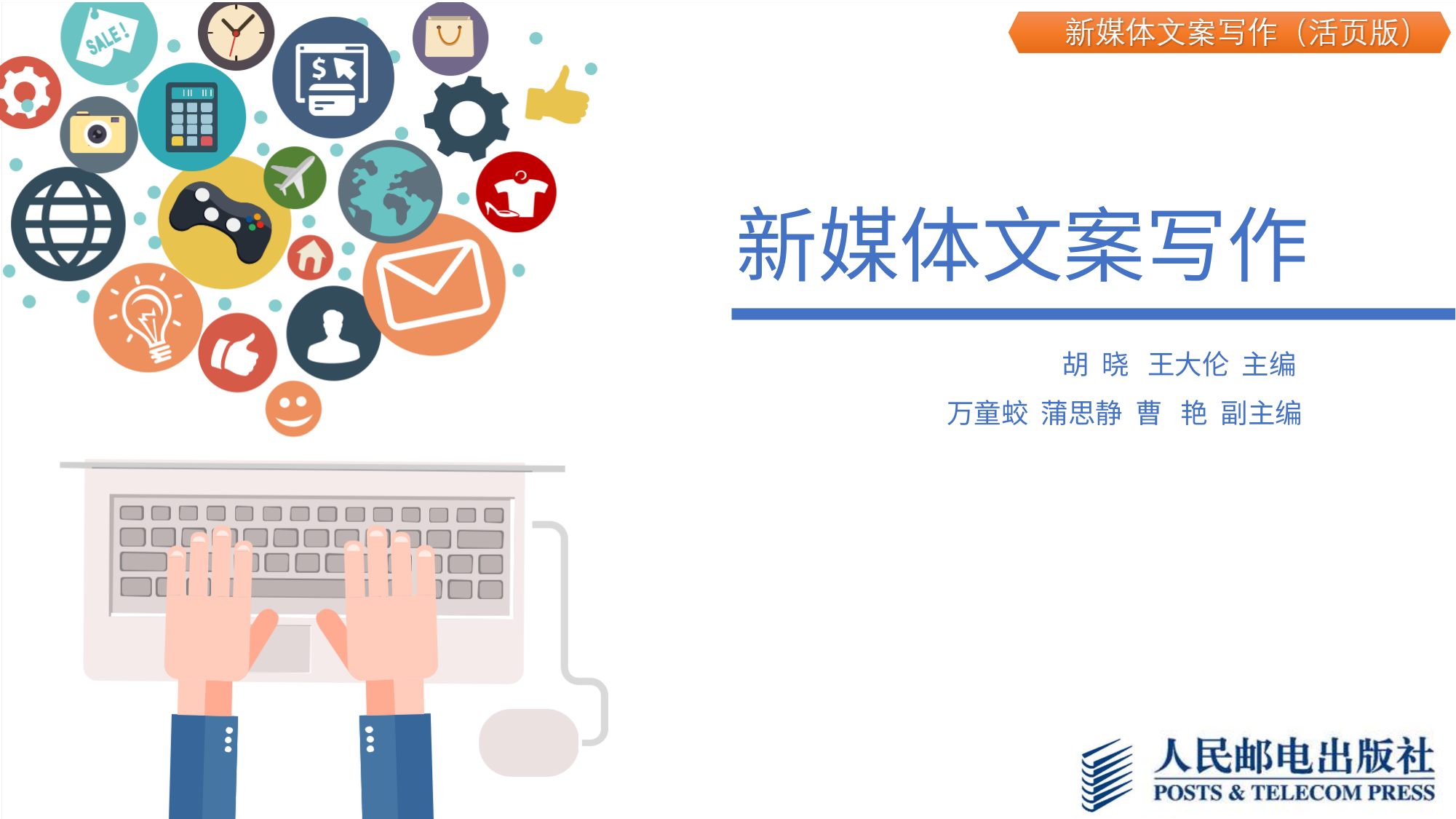

新媒体文案写作
胡  晓   王大伦  主编
万童蛟  蒲思静  曹   艳  副主编